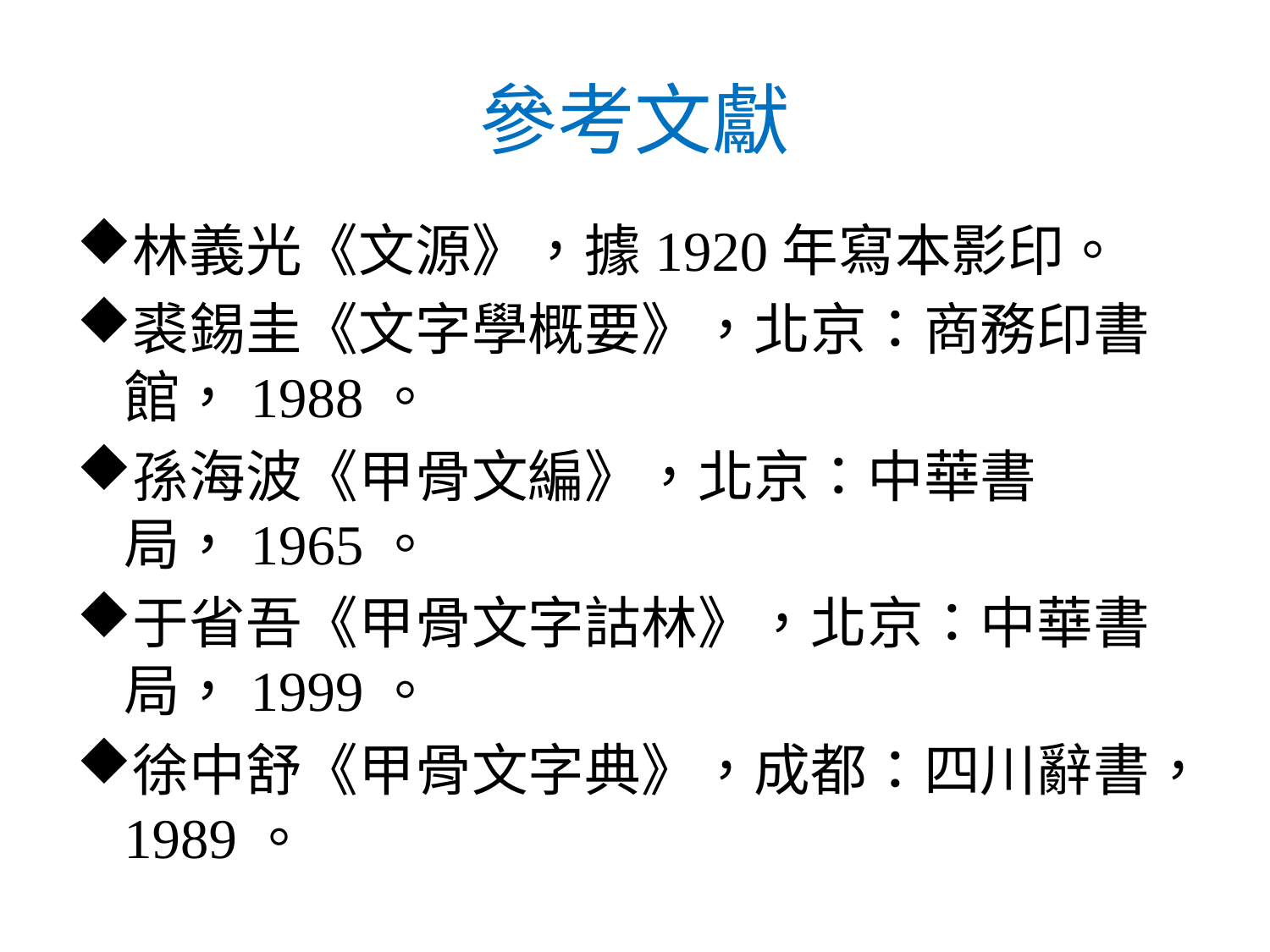

# 參考文獻
林義光《文源》，據1920年寫本影印。
裘錫圭《文字學概要》，北京：商務印書館，1988。
孫海波《甲骨文編》，北京：中華書局，1965。
于省吾《甲骨文字詁林》，北京：中華書局，1999。
徐中舒《甲骨文字典》，成都：四川辭書，1989。